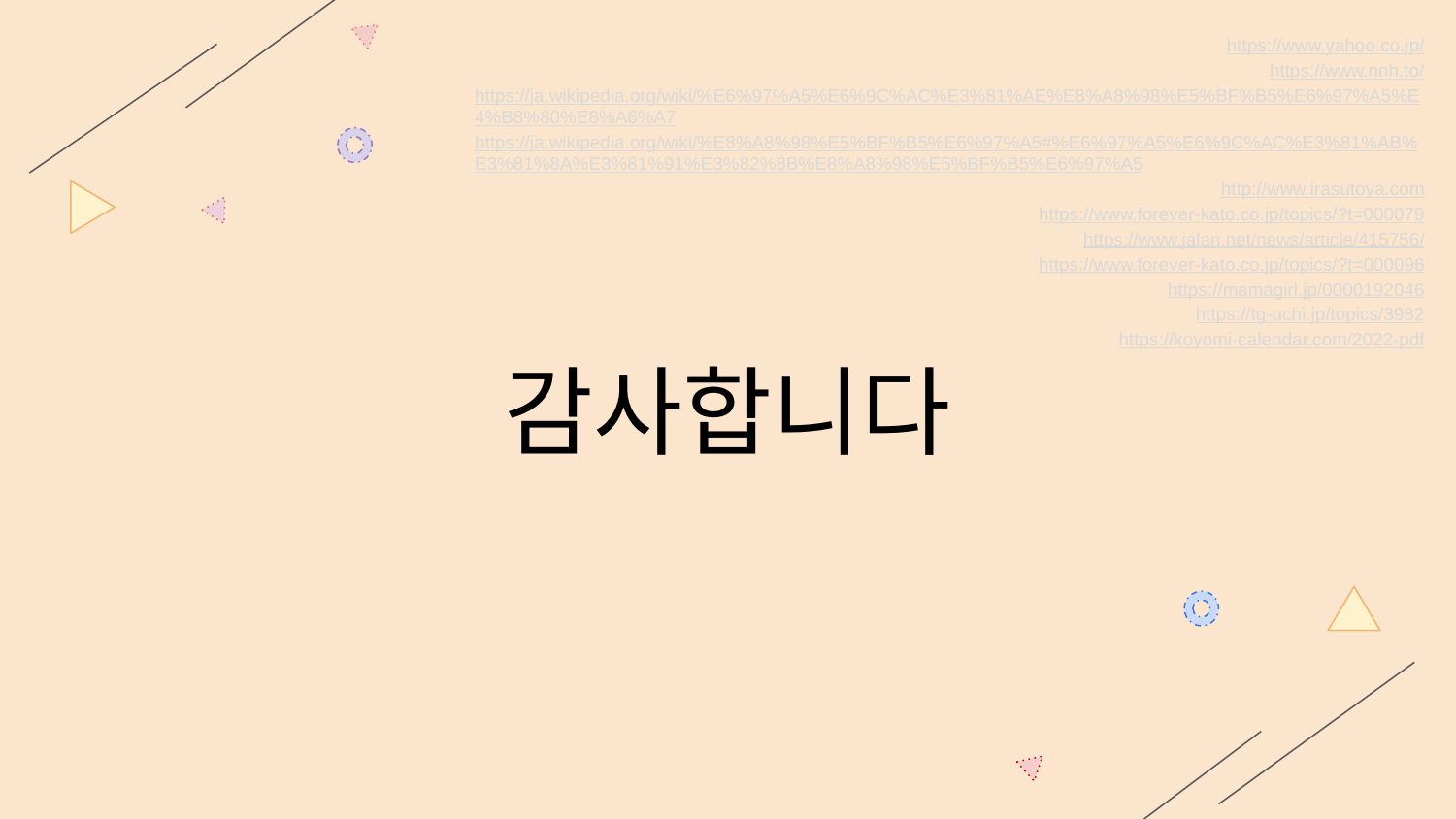

https://www.yahoo.co.jp/
https://www.nnh.to/
https://ja.wikipedia.org/wiki/%E6%97%A5%E6%9C%AC%E3%81%AE%E8%A8%98%E5%BF%B5%E6%97%A5%E4%B8%80%E8%A6%A7
https://ja.wikipedia.org/wiki/%E8%A8%98%E5%BF%B5%E6%97%A5#%E6%97%A5%E6%9C%AC%E3%81%AB%E3%81%8A%E3%81%91%E3%82%8B%E8%A8%98%E5%BF%B5%E6%97%A5
http://www.irasutoya.com
https://www.forever-kato.co.jp/topics/?t=000079
https://www.jalan.net/news/article/415756/
https://www.forever-kato.co.jp/topics/?t=000096
https://mamagirl.jp/0000192046
https://tg-uchi.jp/topics/3982
https://koyomi-calendar.com/2022-pdf

감사합니다